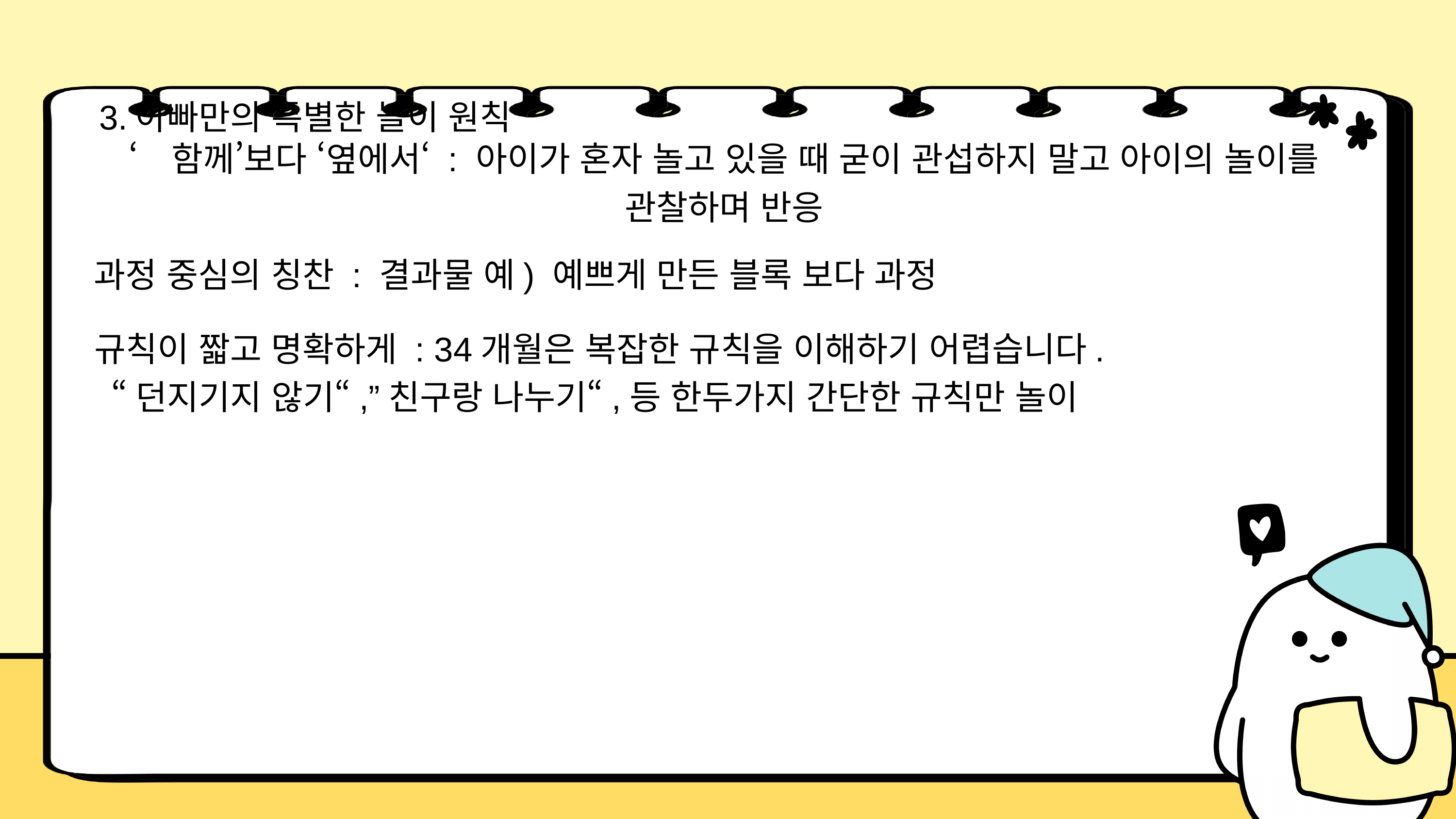

3.아빠만의 특별한 놀이 원칙

‘함께’보다 ‘옆에서‘ : 아이가 혼자 놀고 있을 때 굳이 관섭하지 말고 아이의 놀이를 관찰하며 반응
과정 중심의 칭찬 : 결과물 예) 예쁘게 만든 블록 보다 과정
규칙이 짧고 명확하게 : 34개월은 복잡한 규칙을 이해하기 어렵습니다.
“던지기지 않기“,”친구랑 나누기“,등 한두가지 간단한 규칙만 놀이